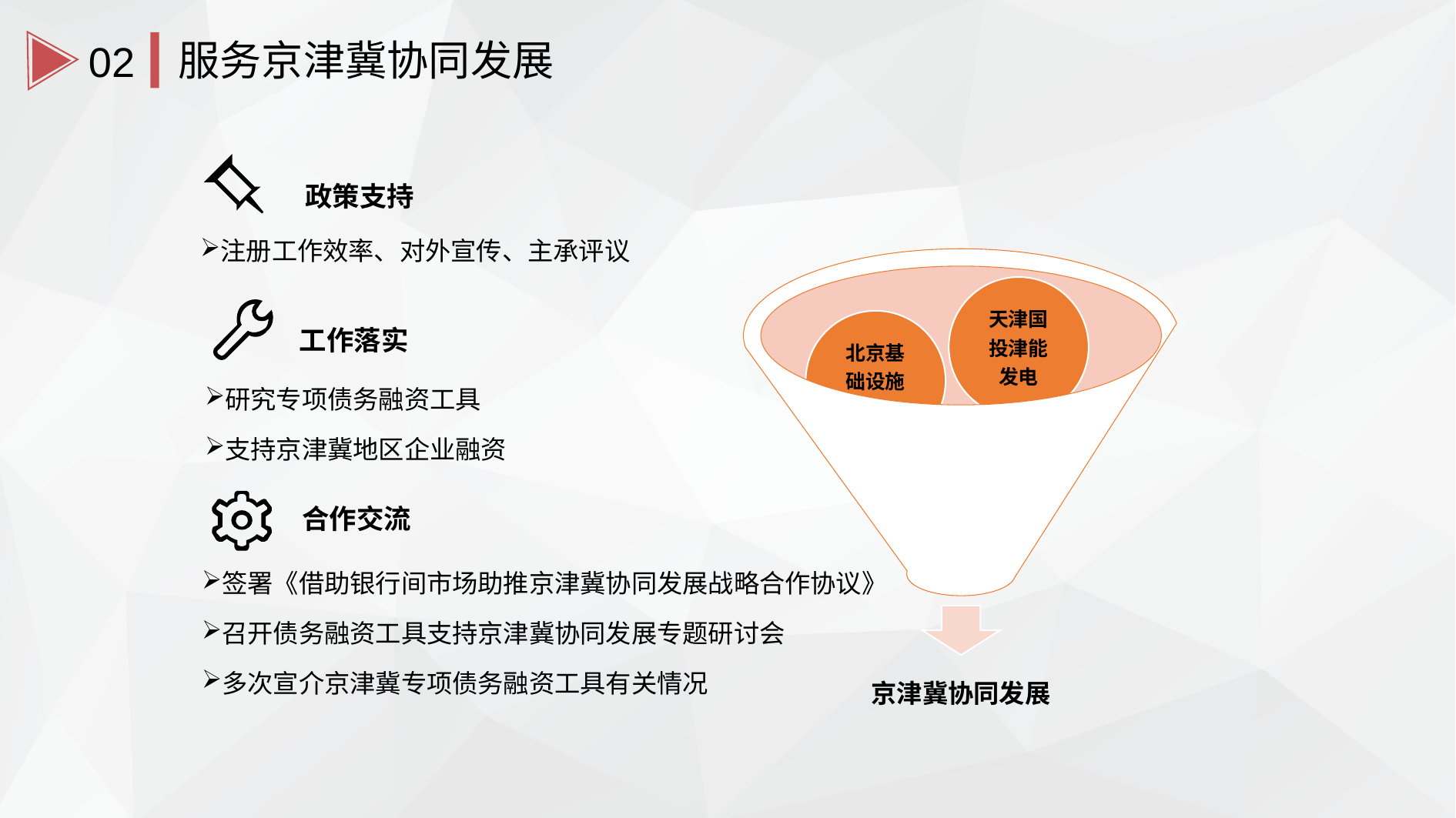

服务京津冀协同发展
02

政策支持
注册工作效率、对外宣传、主承评议
天津国投津能发电
京津冀协同发展
北京基础设施投资
唐山曹妃甸发展

工作落实
研究专项债务融资工具
支持京津冀地区企业融资

合作交流
签署《借助银行间市场助推京津冀协同发展战略合作协议》
召开债务融资工具支持京津冀协同发展专题研讨会
多次宣介京津冀专项债务融资工具有关情况